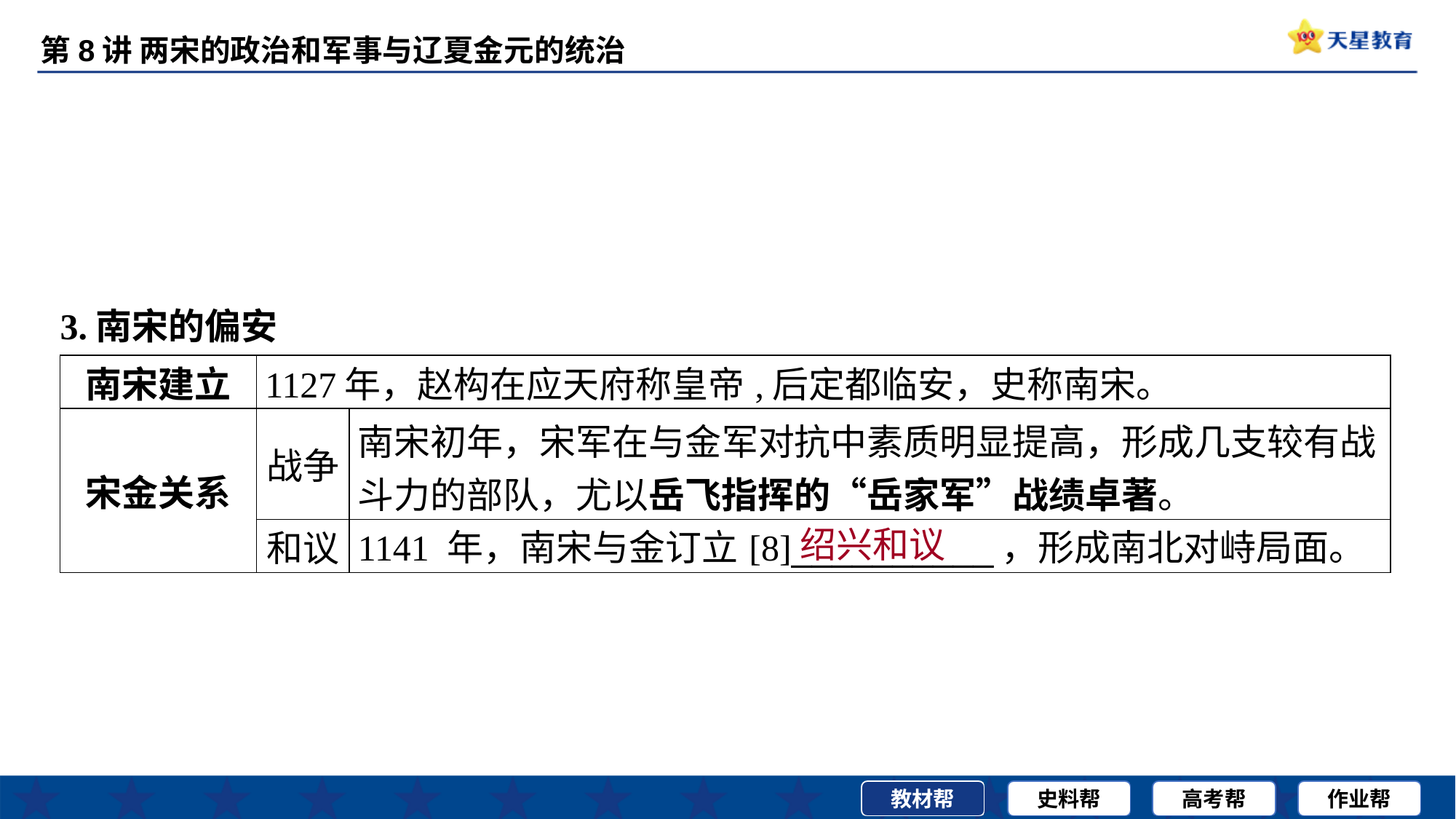

3.南宋的偏安
| 南宋建立 | 1127年，赵构在应天府称皇帝,后定都临安，史称南宋。 |  |
| --- | --- | --- |
| 宋金关系 | 战争 | 南宋初年，宋军在与金军对抗中素质明显提高，形成几支较有战 斗力的部队，尤以岳飞指挥的“岳家军”战绩卓著。 |
|  | 和议 | 1141 年，南宋与金订立[8]\_\_\_\_\_\_\_\_\_\_，形成南北对峙局面。 |
绍兴和议